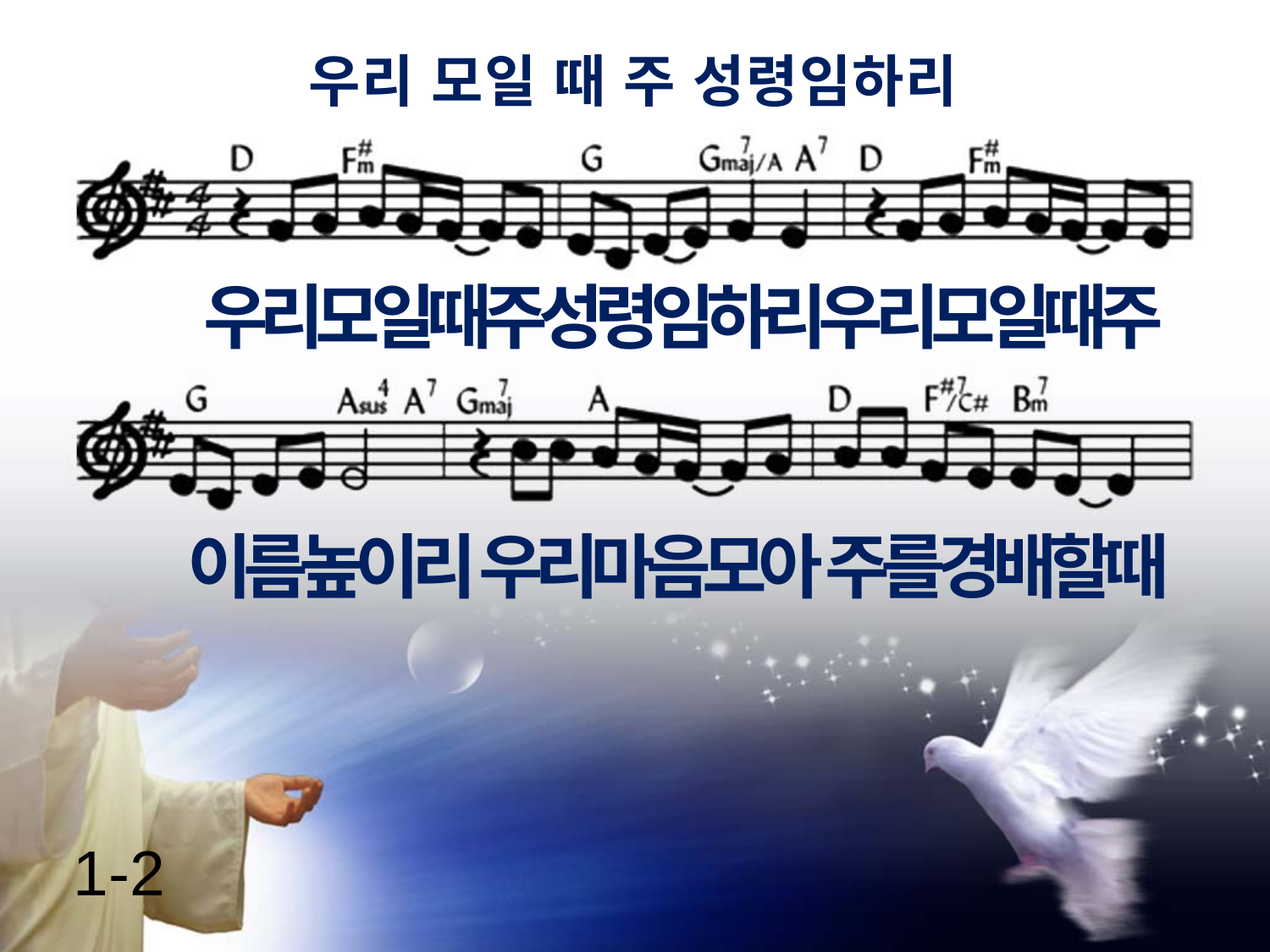

우리 모일 때 주 성령임하리
우리모일때주성령임하리우리모일때주
이름높이리 우리마음모아 주를경배할때
1-2